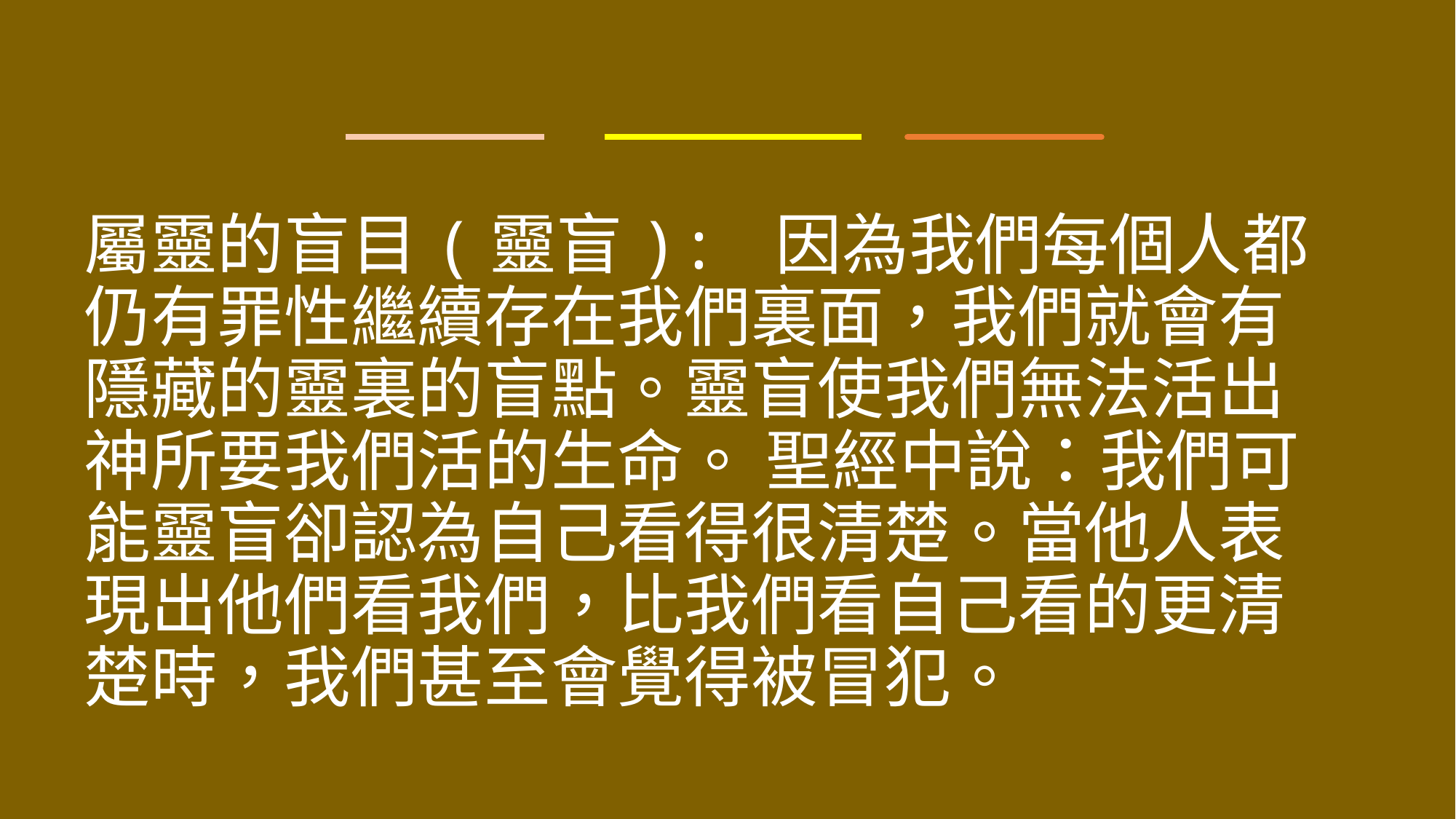

屬靈的盲目(靈盲): 因為我們每個人都仍有罪性繼續存在我們裏面，我們就會有隱藏的靈裏的盲點。靈盲使我們無法活出神所要我們活的生命。 聖經中說：我們可能靈盲卻認為自己看得很清楚。當他人表現出他們看我們，比我們看自己看的更清楚時，我們甚至會覺得被冒犯。